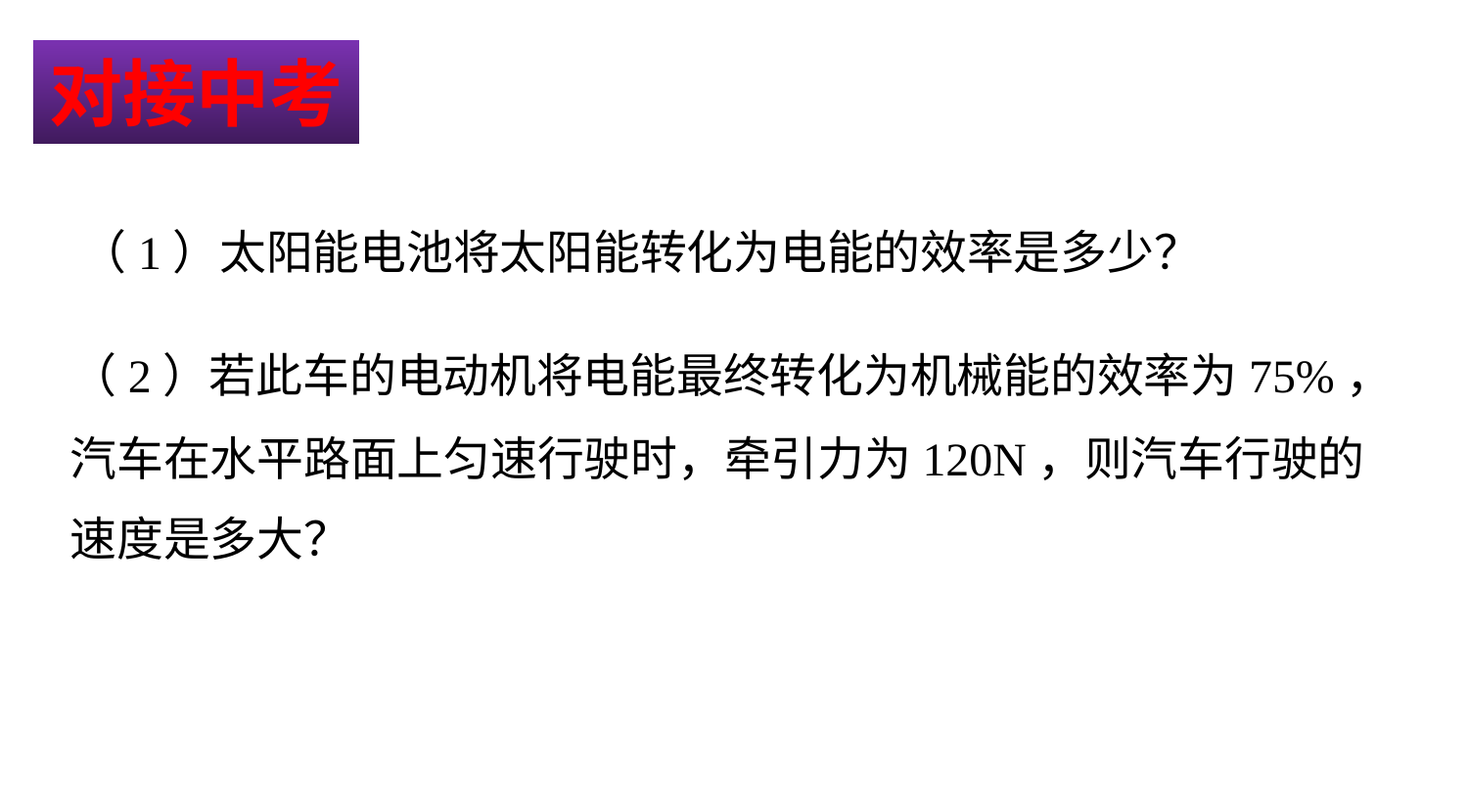

对接中考
（1）太阳能电池将太阳能转化为电能的效率是多少？
（2）若此车的电动机将电能最终转化为机械能的效率为75%，

汽车在水平路面上匀速行驶时，牵引力为120N，则汽车行驶的

速度是多大？